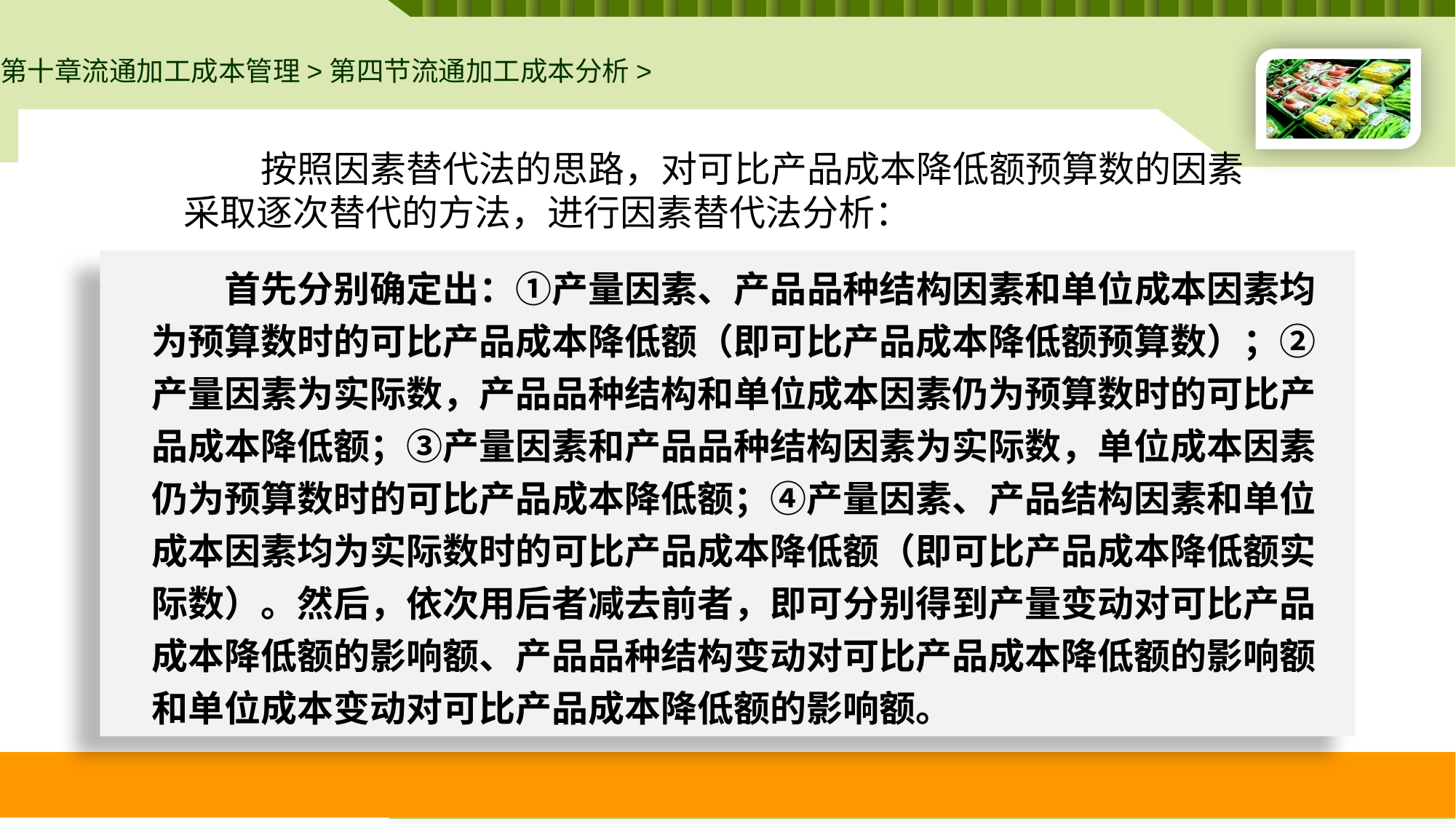

第十章流通加工成本管理>第四节流通加工成本分析>
# 按照因素替代法的思路，对可比产品成本降低额预算数的因素采取逐次替代的方法，进行因素替代法分析：
首先分别确定出：①产量因素、产品品种结构因素和单位成本因素均为预算数时的可比产品成本降低额（即可比产品成本降低额预算数）；②产量因素为实际数，产品品种结构和单位成本因素仍为预算数时的可比产品成本降低额；③产量因素和产品品种结构因素为实际数，单位成本因素仍为预算数时的可比产品成本降低额；④产量因素、产品结构因素和单位成本因素均为实际数时的可比产品成本降低额（即可比产品成本降低额实际数）。然后，依次用后者减去前者，即可分别得到产量变动对可比产品成本降低额的影响额、产品品种结构变动对可比产品成本降低额的影响额和单位成本变动对可比产品成本降低额的影响额。